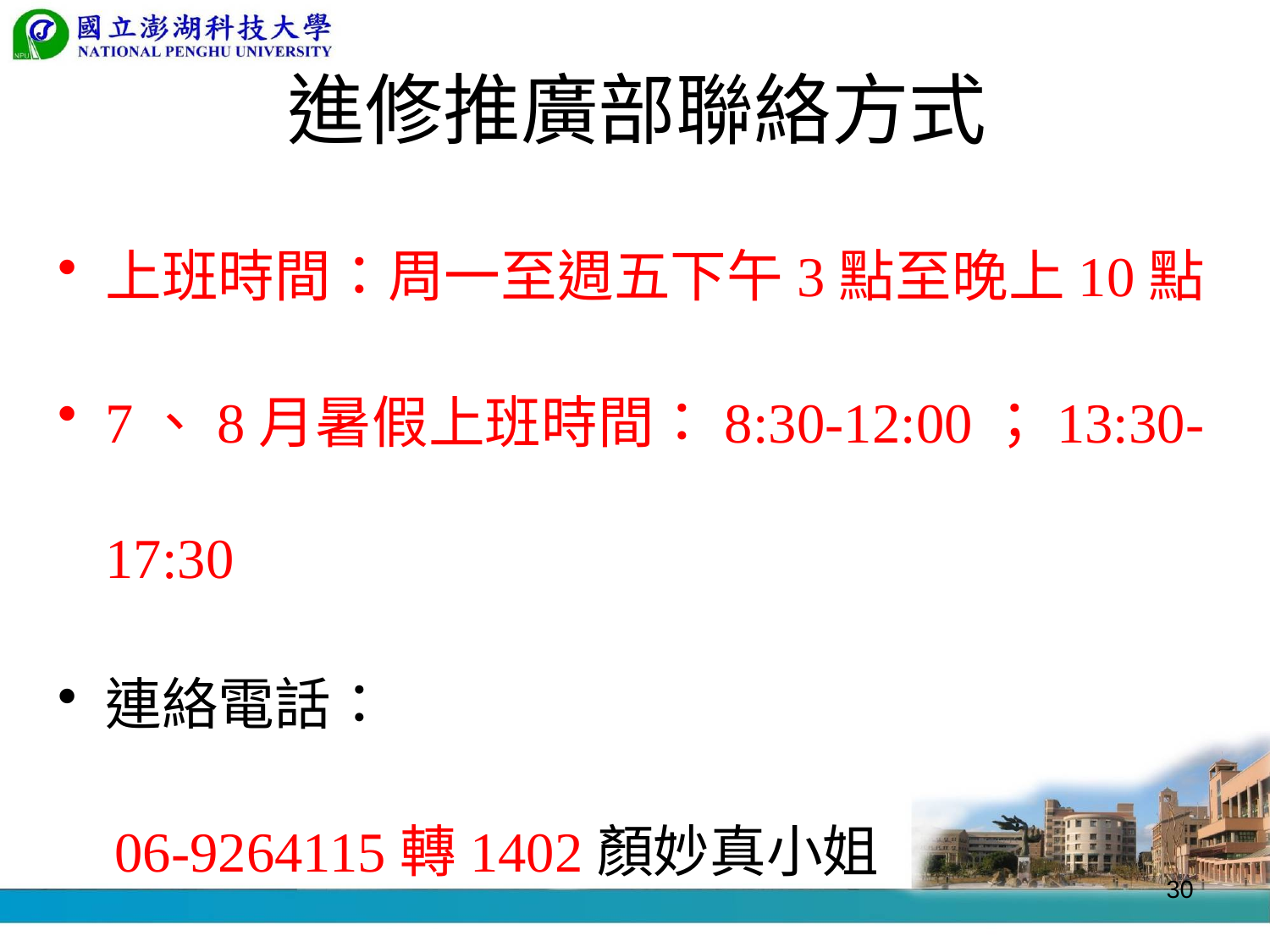

# 進修推廣部聯絡方式
上班時間：周一至週五下午3點至晚上10點
7、8月暑假上班時間：8:30-12:00；13:30-17:30
連絡電話：
    06-9264115轉1402顏妙真小姐
    06-9264115轉1405洪育琳小姐
30